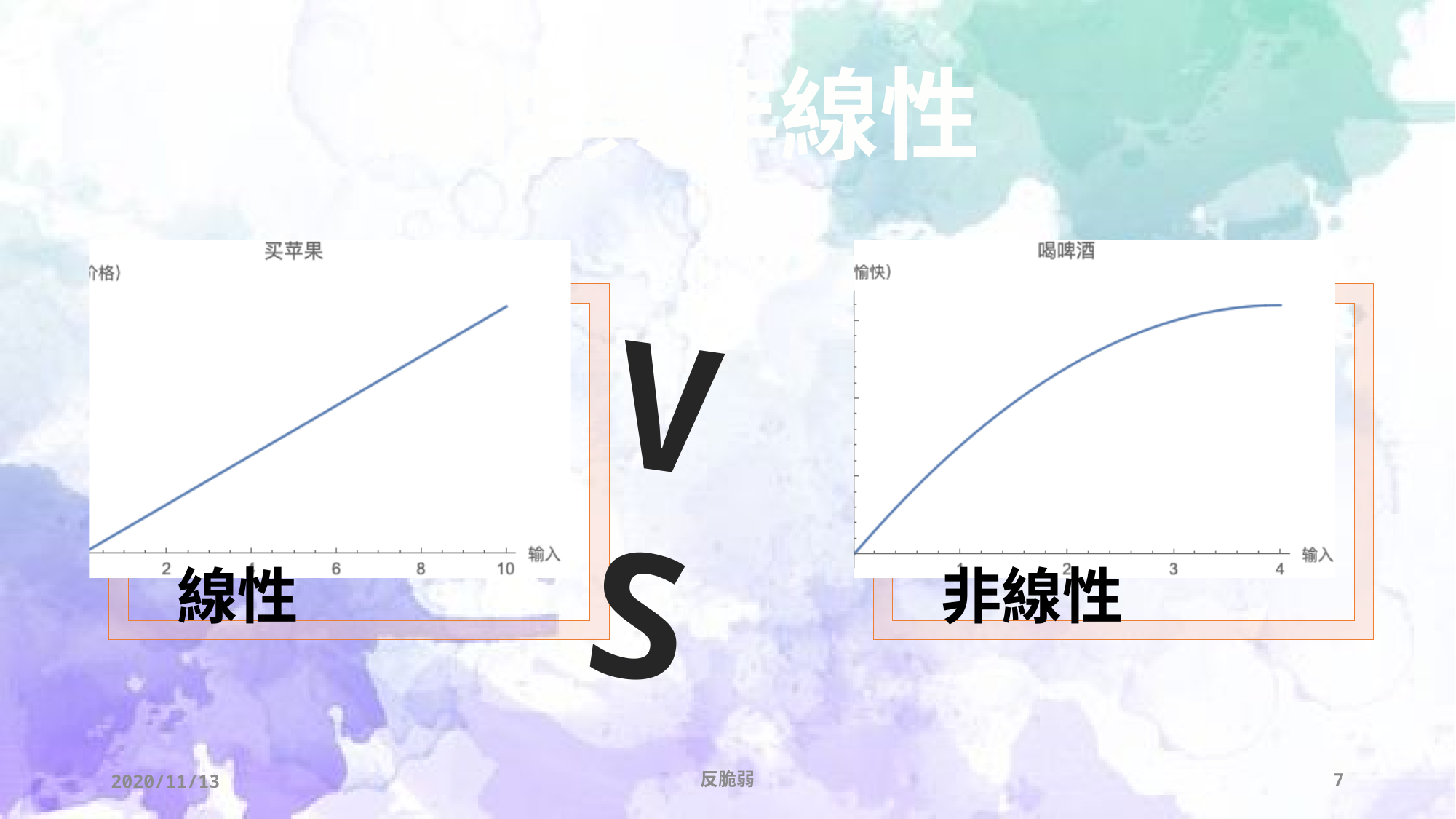

線性與非線性
非線性
線性
VS
2020/11/13
反脆弱
7